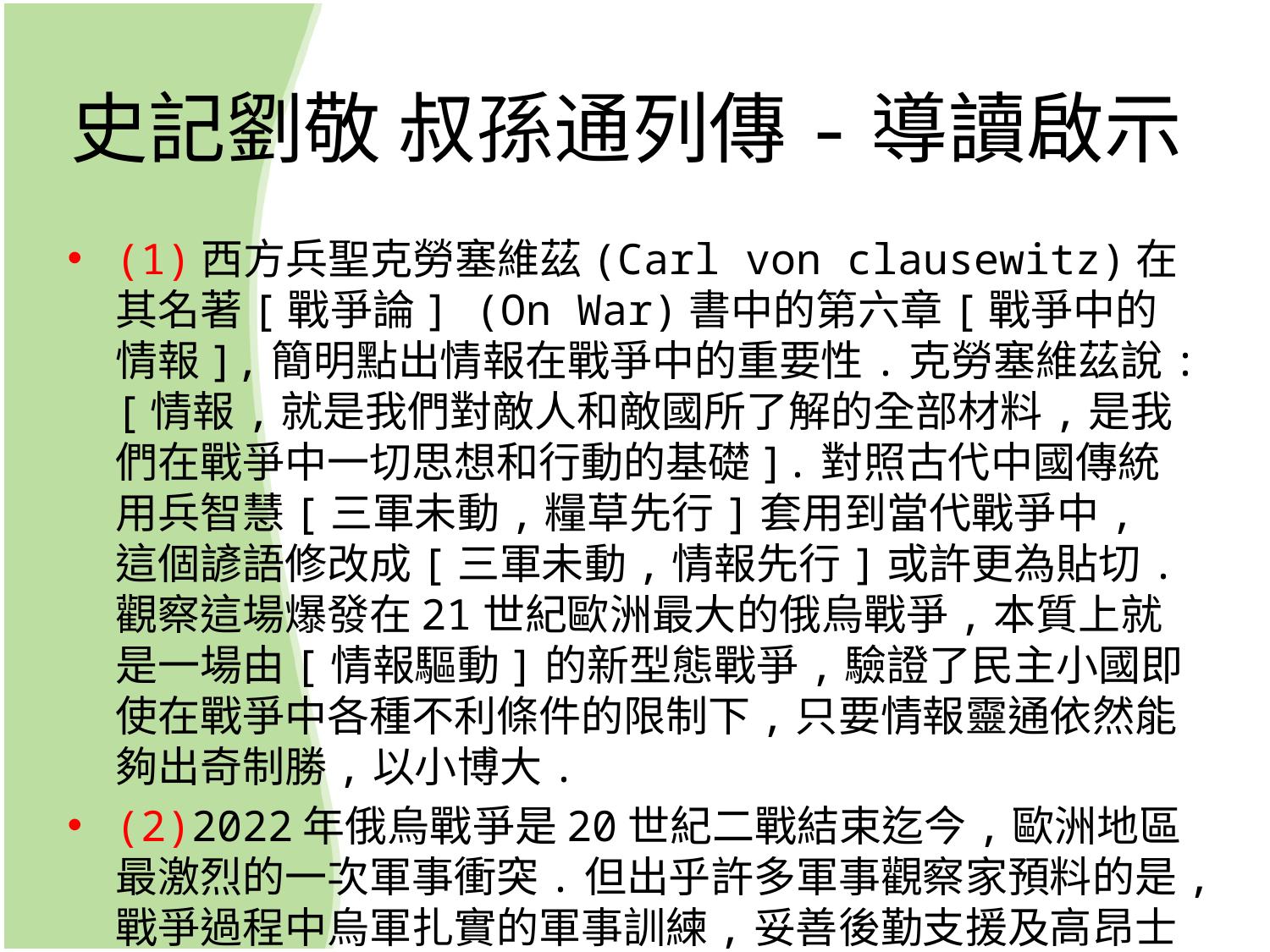

# 史記劉敬 叔孫通列傳-導讀啟示
(1)西方兵聖克勞塞維茲(Carl von clausewitz)在其名著[戰爭論] (On War)書中的第六章[戰爭中的情報],簡明點出情報在戰爭中的重要性.克勞塞維茲說:[情報,就是我們對敵人和敵國所了解的全部材料,是我們在戰爭中一切思想和行動的基礎].對照古代中國傳統用兵智慧[三軍未動,糧草先行]套用到當代戰爭中,這個諺語修改成[三軍未動,情報先行]或許更為貼切.觀察這場爆發在21世紀歐洲最大的俄烏戰爭,本質上就是一場由[情報驅動]的新型態戰爭,驗證了民主小國即使在戰爭中各種不利條件的限制下,只要情報靈通依然能夠出奇制勝,以小博大.
(2)2022年俄烏戰爭是20世紀二戰結束迄今,歐洲地區最激烈的一次軍事衝突.但出乎許多軍事觀察家預料的是,戰爭過程中烏軍扎實的軍事訓練,妥善後勤支援及高昂士氣,接